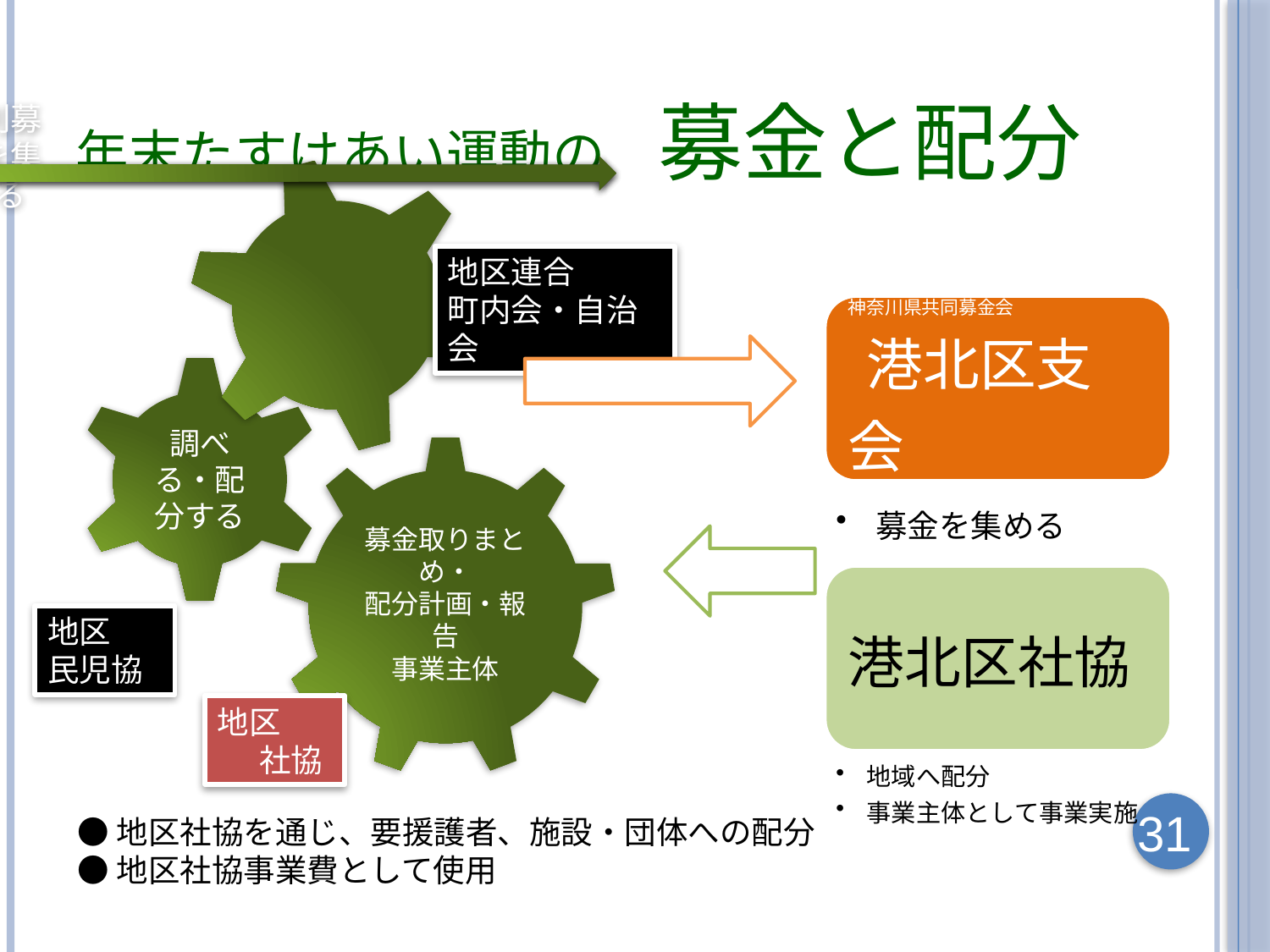

# 年末たすけあい運動の　募金と配分
募金取りまとめ・
配分計画・報告
事業主体
調べる・配分する
地区連合
町内会・自治会
神奈川県共同募金会　　　　　　　　港北区支会
募金を集める
港北区社協
地域へ配分
事業主体として事業実施

地区
民児協
地区
　社協
31
●地区社協を通じ、要援護者、施設・団体への配分
●地区社協事業費として使用